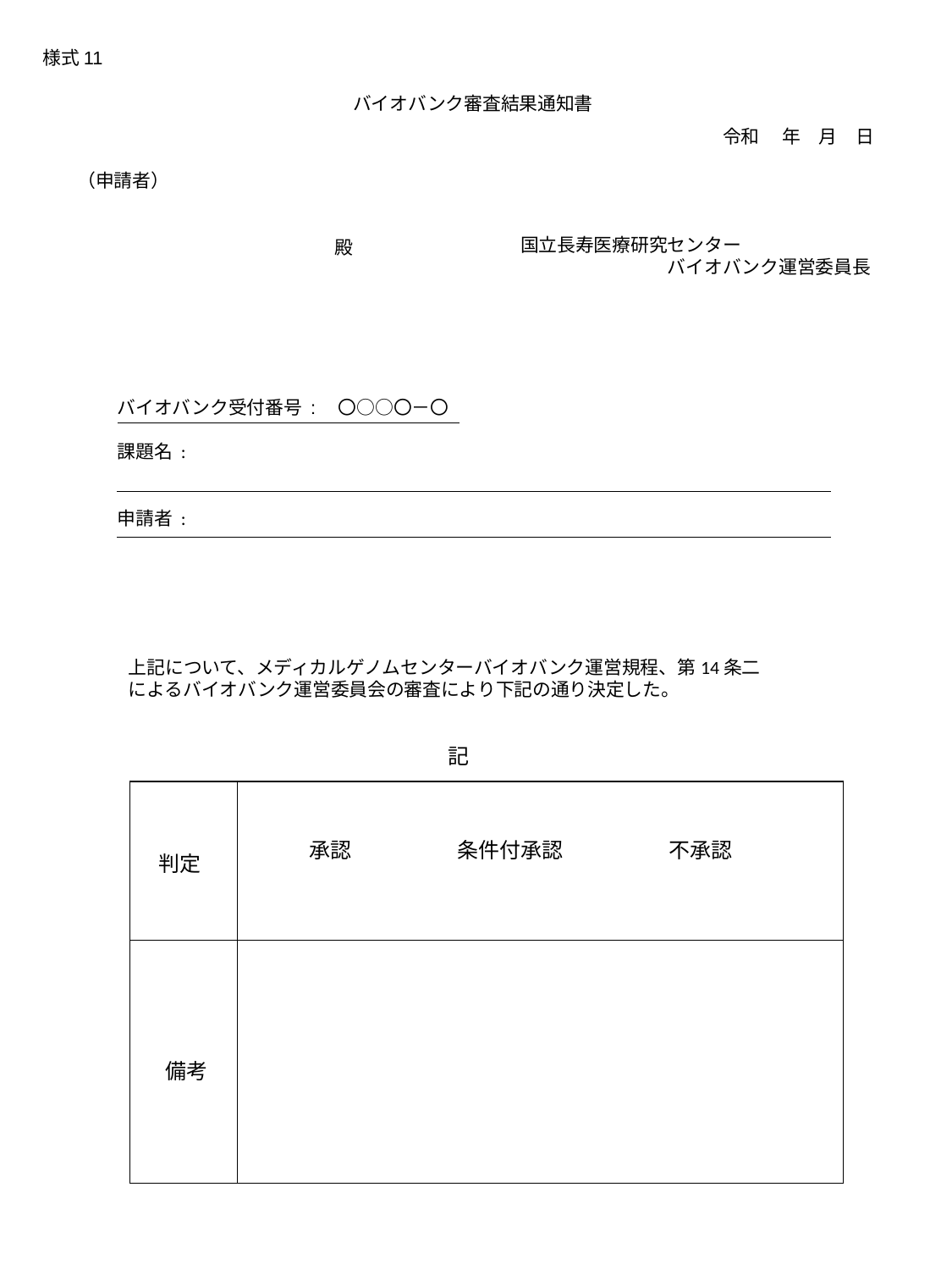

様式11
# バイオバンク審査結果通知書
令和　 年　月　日
（申請者）

　　　　　　　　　　　　　　殿
国立長寿医療研究センター
　　　　　　　　バイオバンク運営委員長
バイオバンク受付番号 :　〇○○〇－〇

課題名 :

申請者 :

上記について、メディカルゲノムセンターバイオバンク運営規程、第14条二
によるバイオバンク運営委員会の審査により下記の通り決定した。
記

承認　　　　　条件付承認　　　　　不承認
判定

備考